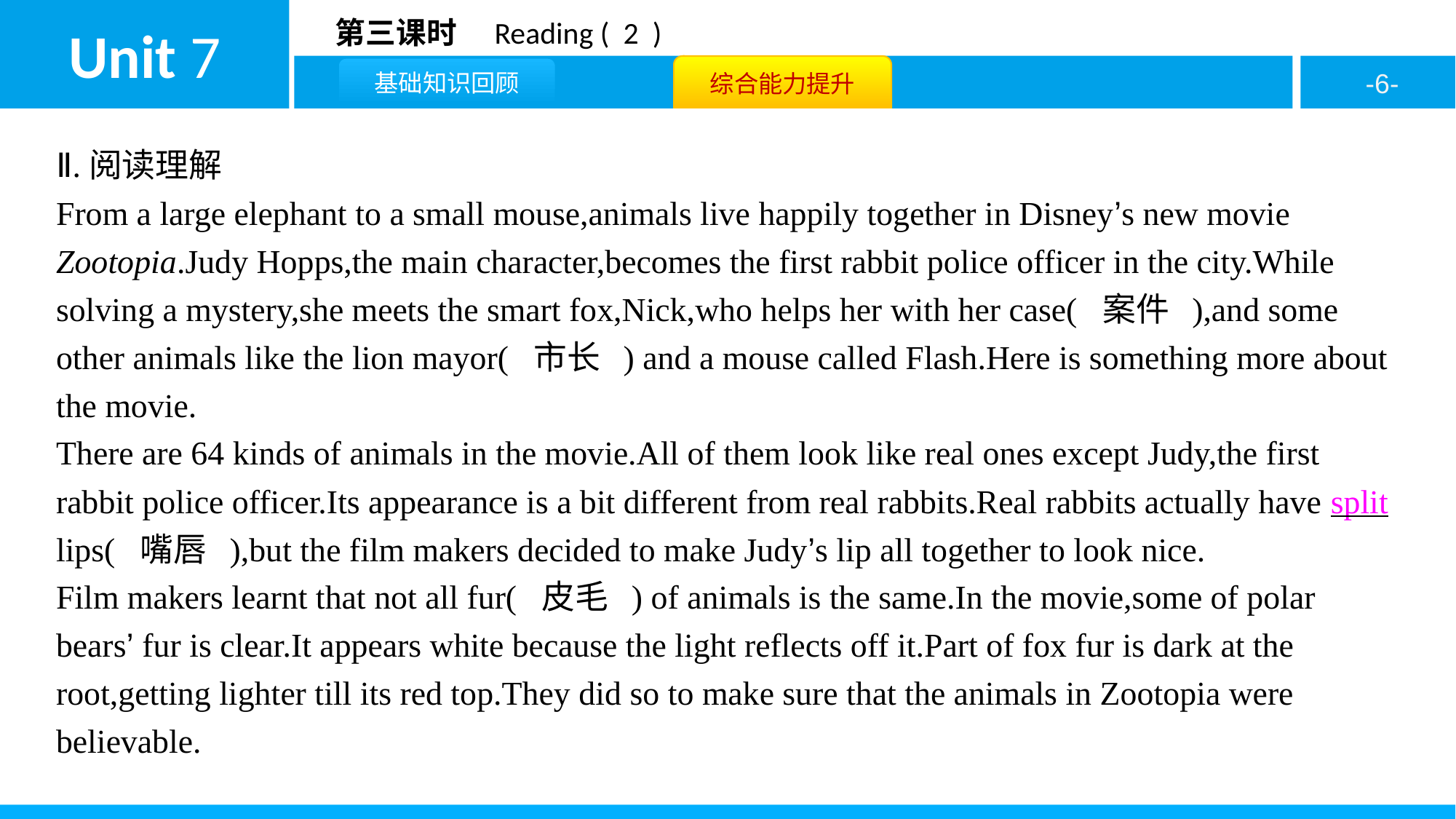

Ⅱ.阅读理解
From a large elephant to a small mouse,animals live happily together in Disney’s new movie Zootopia.Judy Hopps,the main character,becomes the first rabbit police officer in the city.While solving a mystery,she meets the smart fox,Nick,who helps her with her case(  案件  ),and some other animals like the lion mayor(  市长  ) and a mouse called Flash.Here is something more about the movie.
There are 64 kinds of animals in the movie.All of them look like real ones except Judy,the first rabbit police officer.Its appearance is a bit different from real rabbits.Real rabbits actually have split lips(  嘴唇  ),but the film makers decided to make Judy’s lip all together to look nice.
Film makers learnt that not all fur(  皮毛  ) of animals is the same.In the movie,some of polar bears’ fur is clear.It appears white because the light reflects off it.Part of fox fur is dark at the root,getting lighter till its red top.They did so to make sure that the animals in Zootopia were believable.